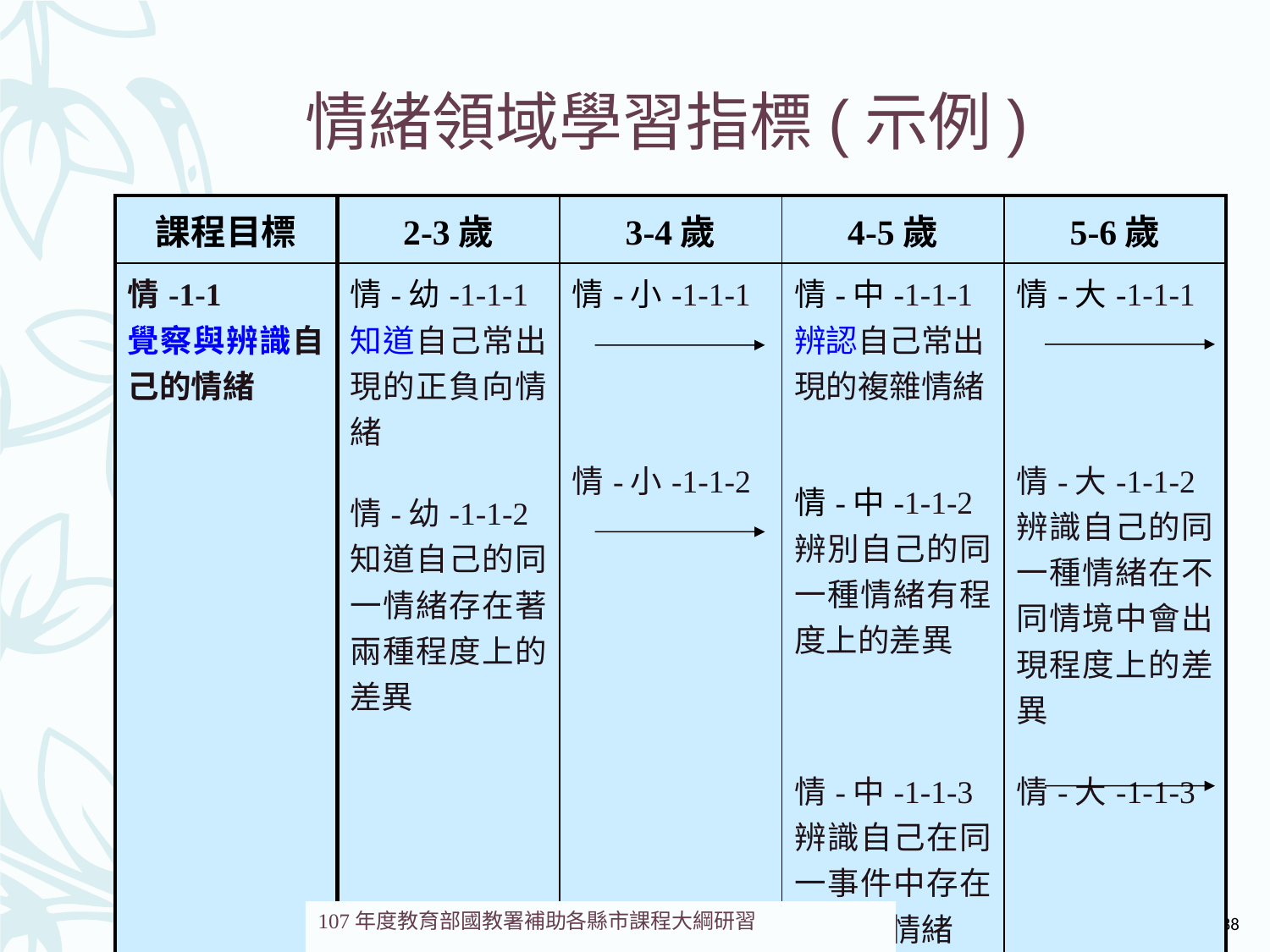

# 情緒領域學習指標(示例)
| 課程目標 | 2-3歲 | 3-4歲 | 4-5歲 | 5-6歲 |
| --- | --- | --- | --- | --- |
| 情-1-1 覺察與辨識自己的情緒 | 情-幼-1-1-1 知道自己常出現的正負向情緒 情-幼-1-1-2 知道自己的同一情緒存在著兩種程度上的差異 | 情-小-1-1-1 情-小-1-1-2 | 情-中-1-1-1 辨認自己常出現的複雜情緒 情-中-1-1-2 辨別自己的同一種情緒有程度上的差異 情-中-1-1-3 辨識自己在同一事件中存在著多種情緒 | 情-大-1-1-1 情-大-1-1-2 辨識自己的同一種情緒在不同情境中會出現程度上的差異 情-大-1-1-3 |

88
107年度教育部國教署補助各縣市課程大綱研習